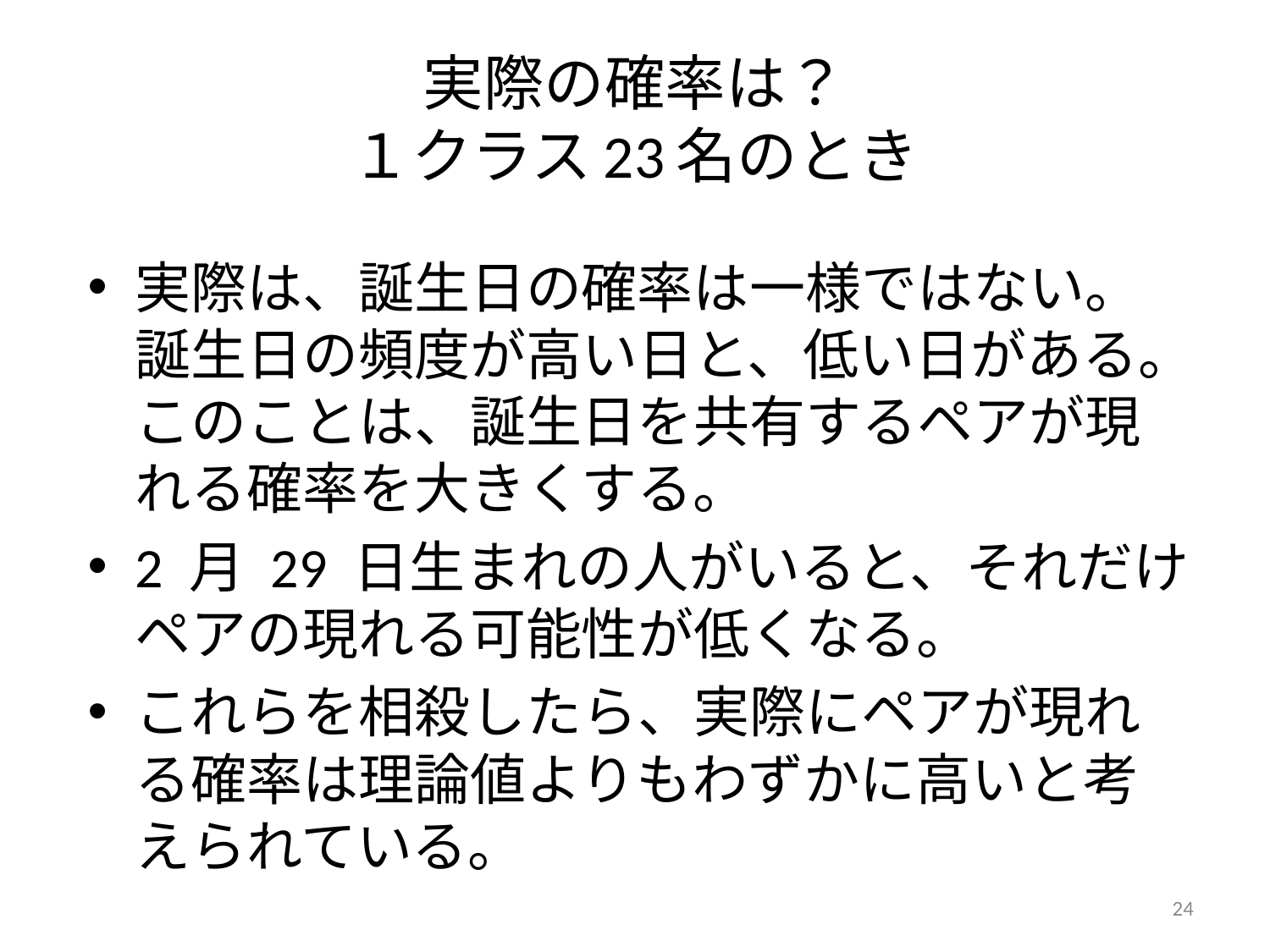

# 実際の確率は？ １クラス23名のとき
実際は、誕生日の確率は一様ではない。誕生日の頻度が高い日と、低い日がある。このことは、誕生日を共有するペアが現れる確率を大きくする。
2 月 29 日生まれの人がいると、それだけペアの現れる可能性が低くなる。
これらを相殺したら、実際にペアが現れる確率は理論値よりもわずかに高いと考えられている。
24